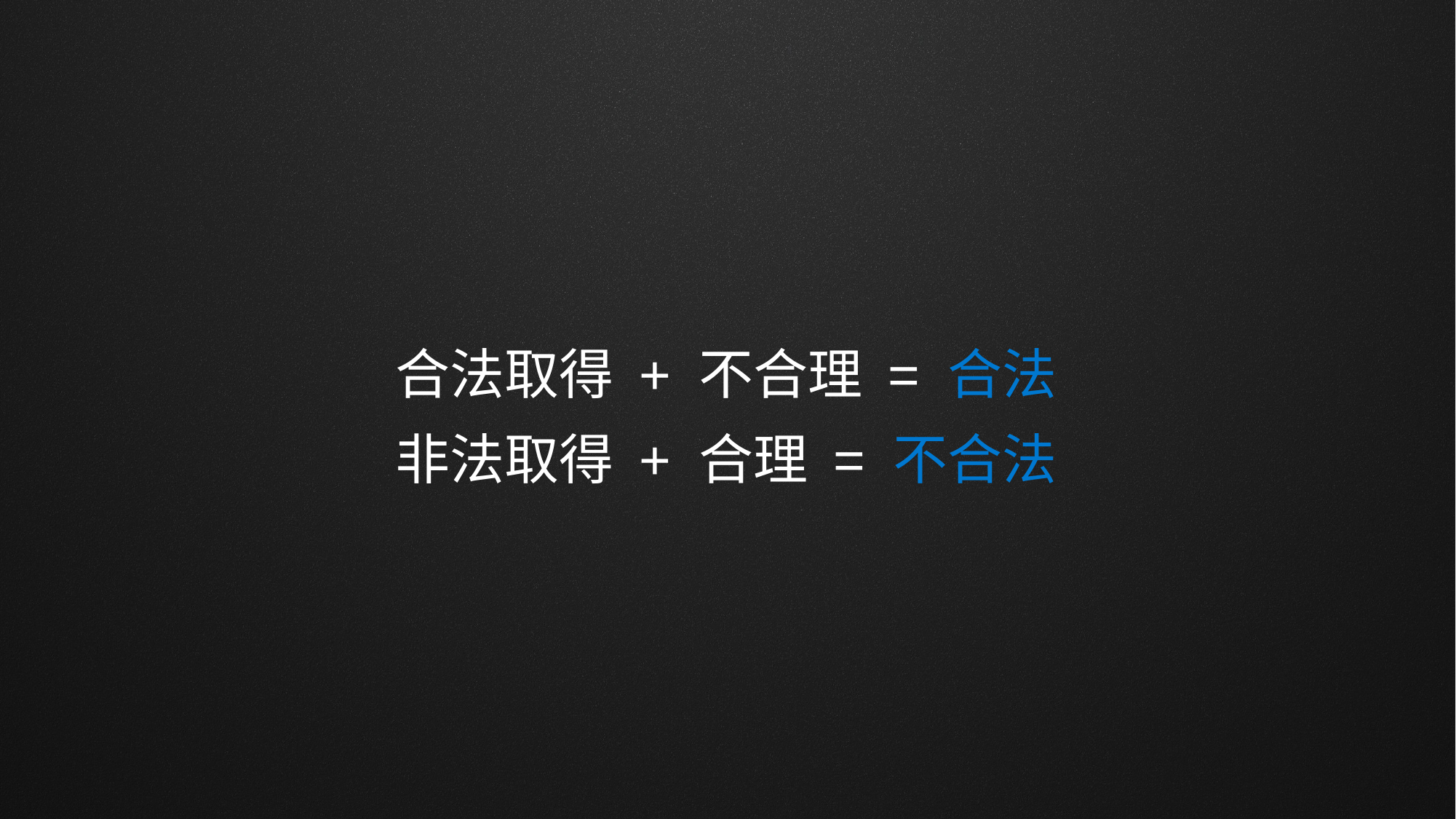

合法取得 + 不合理 = 合法
非法取得 + 合理 = 不合法